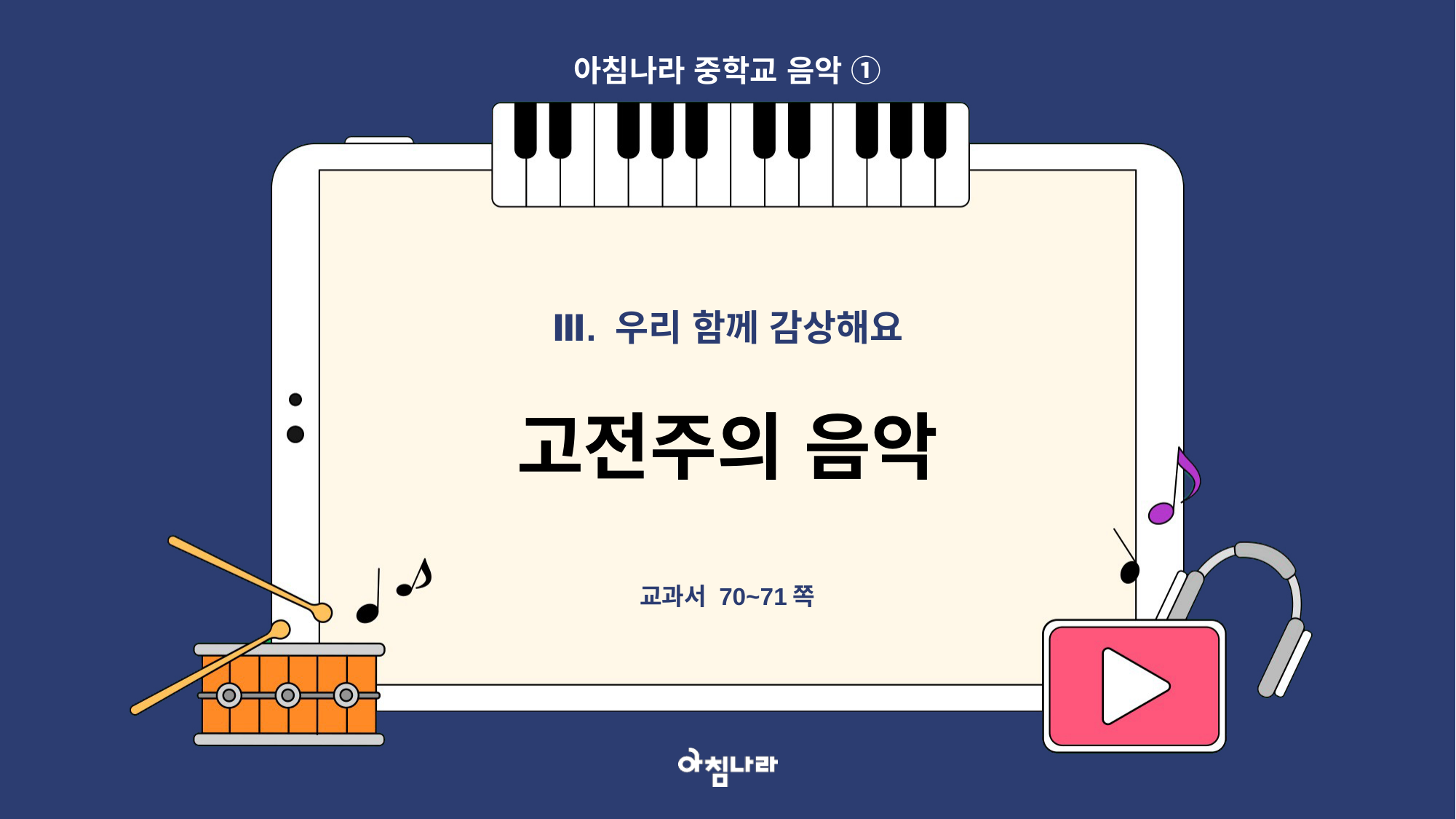

아침나라 중학교 음악 ①

Ⅲ. 우리 함께 감상해요
고전주의 음악
교과서 70~71쪽